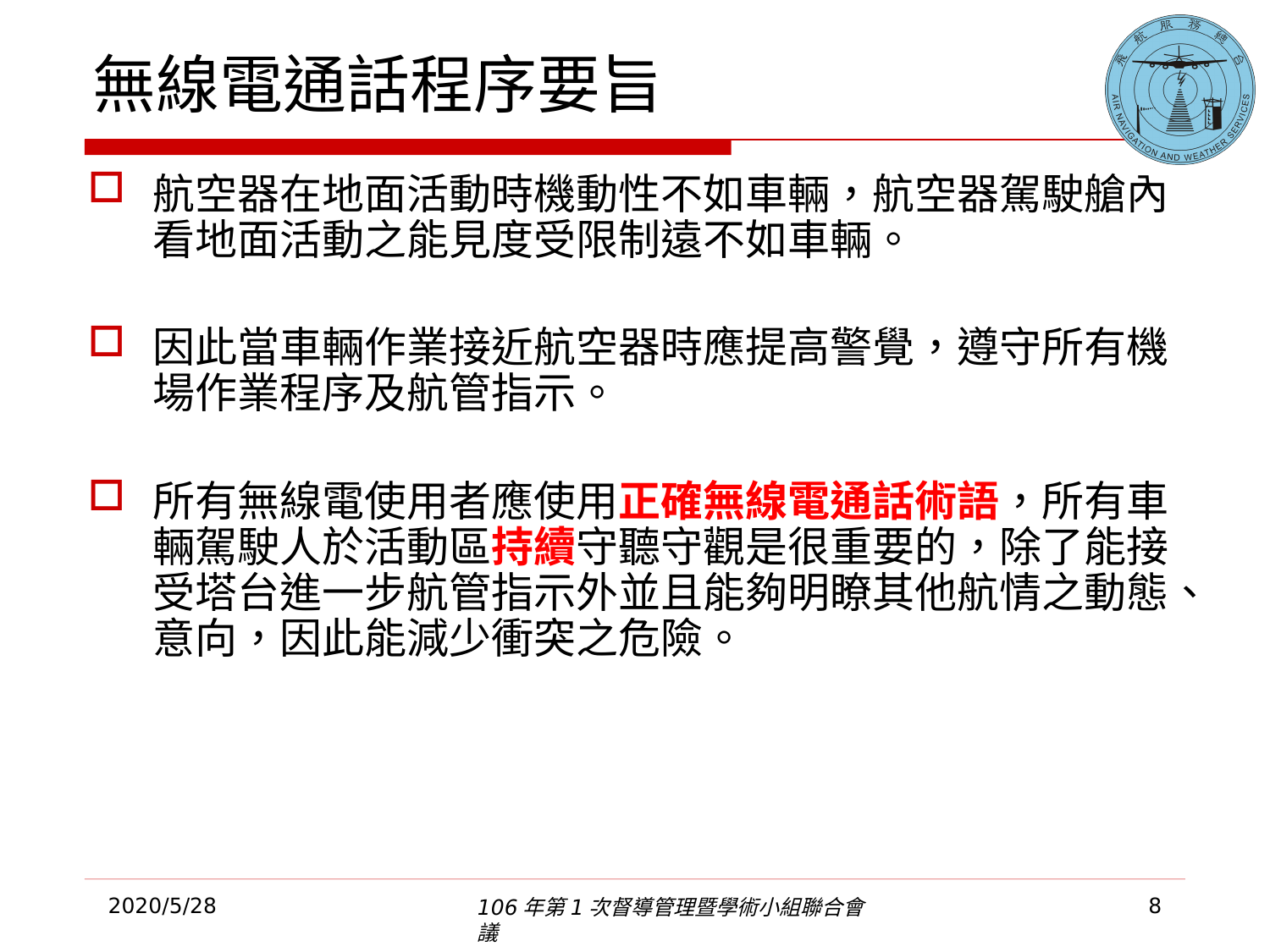

# 無線電通話程序要旨
航空器在地面活動時機動性不如車輛，航空器駕駛艙內看地面活動之能見度受限制遠不如車輛。

因此當車輛作業接近航空器時應提高警覺，遵守所有機場作業程序及航管指示。

所有無線電使用者應使用正確無線電通話術語，所有車輛駕駛人於活動區持續守聽守觀是很重要的，除了能接受塔台進一步航管指示外並且能夠明瞭其他航情之動態、意向，因此能減少衝突之危險。

2020/5/28
8